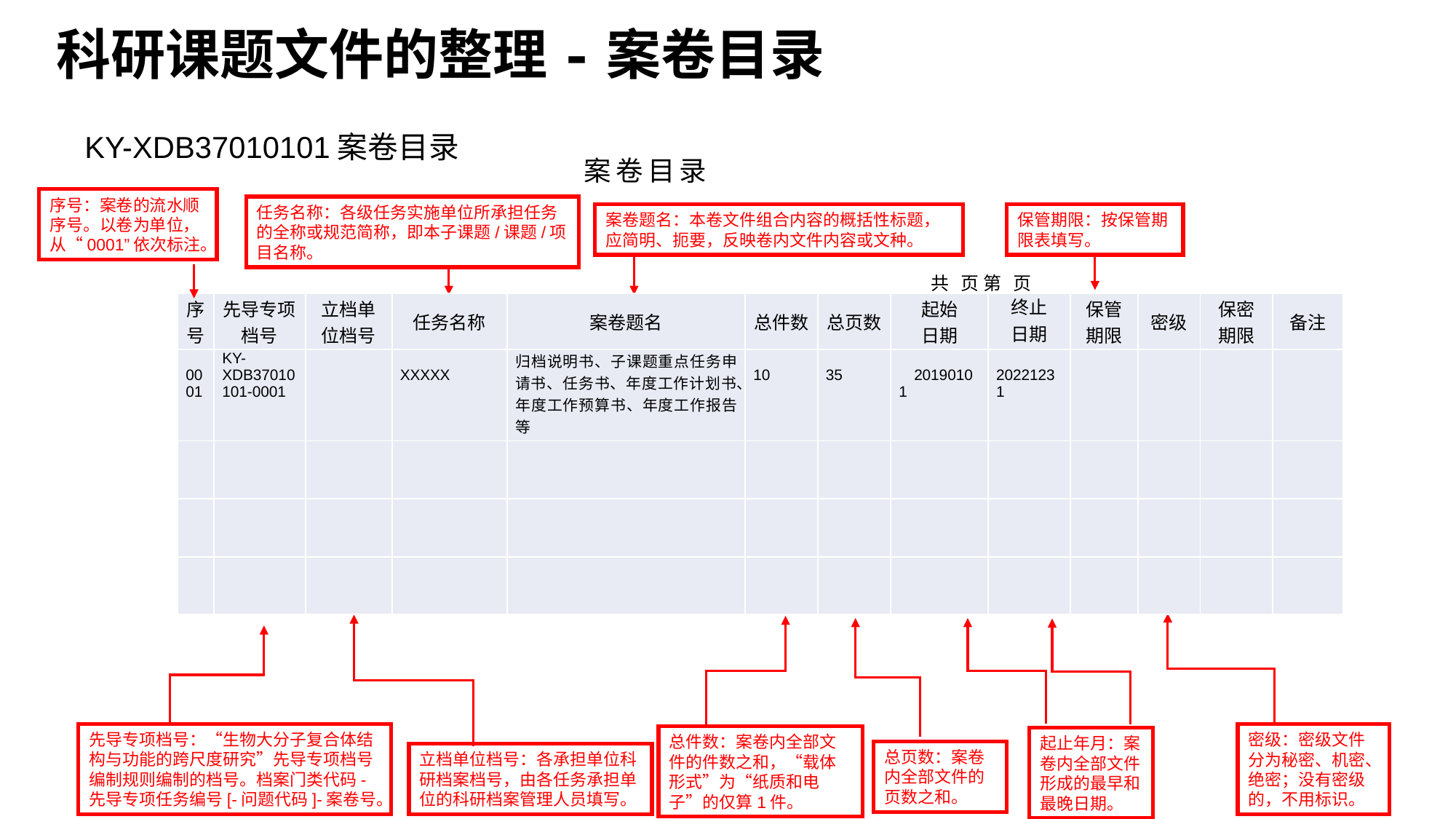

科研课题文件的整理-案卷目录
KY-XDB37010101案卷目录
案 卷 目 录
序号：案卷的流水顺序号。以卷为单位，从“0001”依次标注。
任务名称：各级任务实施单位所承担任务的全称或规范简称，即本子课题/课题/项目名称。
保管期限：按保管期限表填写。
案卷题名：本卷文件组合内容的概括性标题，应简明、扼要，反映卷内文件内容或文种。
                                                                                                     共   页 第   页
| 序号 | 先导专项档号 | 立档单位档号 | 任务名称 | 案卷题名 | 总件数 | 总页数 | 起始 日期 | 终止 日期 | 保管 期限 | 密级 | 保密 期限 | 备注 |
| --- | --- | --- | --- | --- | --- | --- | --- | --- | --- | --- | --- | --- |
| 0001 | KY-XDB37010101-0001 |  | XXXXX | 归档说明书、子课题重点任务申请书、任务书、年度工作计划书、年度工作预算书、年度工作报告等 | 10 | 35 | 20190101 | 20221231 |  |  |  |  |
|  |  |  |  |  |  |  |  |  |  |  |  |  |
|  |  |  |  |  |  |  |  |  |  |  |  |  |
|  |  |  |  |  |  |  |  |  |  |  |  |  |
先导专项档号：“生物大分子复合体结构与功能的跨尺度研究”先导专项档号编制规则编制的档号。档案门类代码-先导专项任务编号[-问题代码]-案卷号。
密级：密级文件分为秘密、机密、绝密；没有密级的，不用标识。
总件数：案卷内全部文件的件数之和，“载体形式”为“纸质和电子”的仅算1件。
起止年月：案卷内全部文件形成的最早和最晚日期。
总页数：案卷内全部文件的页数之和。
立档单位档号：各承担单位科研档案档号，由各任务承担单位的科研档案管理人员填写。